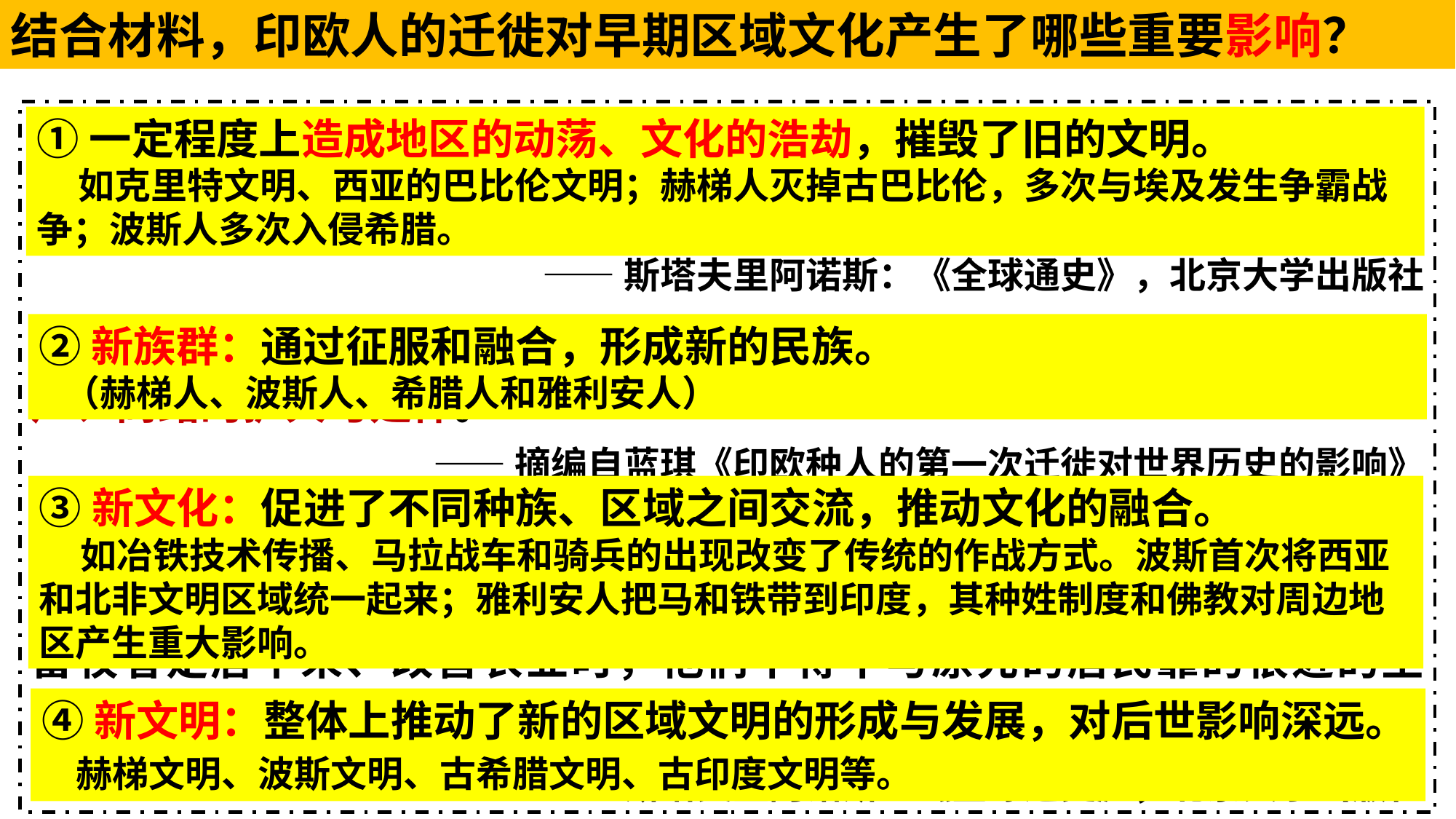

结合材料，印欧人的迁徙对早期区域文化产生了哪些重要影响？
材料一 ……最终结果，除中东外，各地文明均被摧毁。其他地方的帝国都迅速地、接二连三地崛起和崩溃。
——斯塔夫里阿诺斯：《全球通史》，北京大学出版社
材料二 ……这次全球大迁徙有三大成就:马拉车的推广、青铜工艺的推广、商路的扩大与延伸。
——摘编自蓝琪《印欧种人的第一次迁徙对世界历史的影响》
材料三 虽然印度河流域的土著居民已被征服，且受到鄙视，但由于他们人数众多，文化又很先进，所以不能被灭绝、赶走或同化……相反，雅利安畜牧者定居下来、改营农业时，他们不得不与原先的居民靠的很近的生活。这样和平共处和胡同婚姻达数世纪以后，其必然结果是文化融合。
——斯塔夫里阿诺斯：《全球通史》，北京大学出版社
①一定程度上造成地区的动荡、文化的浩劫，摧毁了旧的文明。
    如克里特文明、西亚的巴比伦文明；赫梯人灭掉古巴比伦，多次与埃及发生争霸战争；波斯人多次入侵希腊。
②新族群：通过征服和融合，形成新的民族。
  （赫梯人、波斯人、希腊人和雅利安人）
③新文化：促进了不同种族、区域之间交流，推动文化的融合。
    如冶铁技术传播、马拉战车和骑兵的出现改变了传统的作战方式。波斯首次将西亚和北非文明区域统一起来；雅利安人把马和铁带到印度，其种姓制度和佛教对周边地区产生重大影响。
④新文明：整体上推动了新的区域文明的形成与发展，对后世影响深远。
   赫梯文明、波斯文明、古希腊文明、古印度文明等。